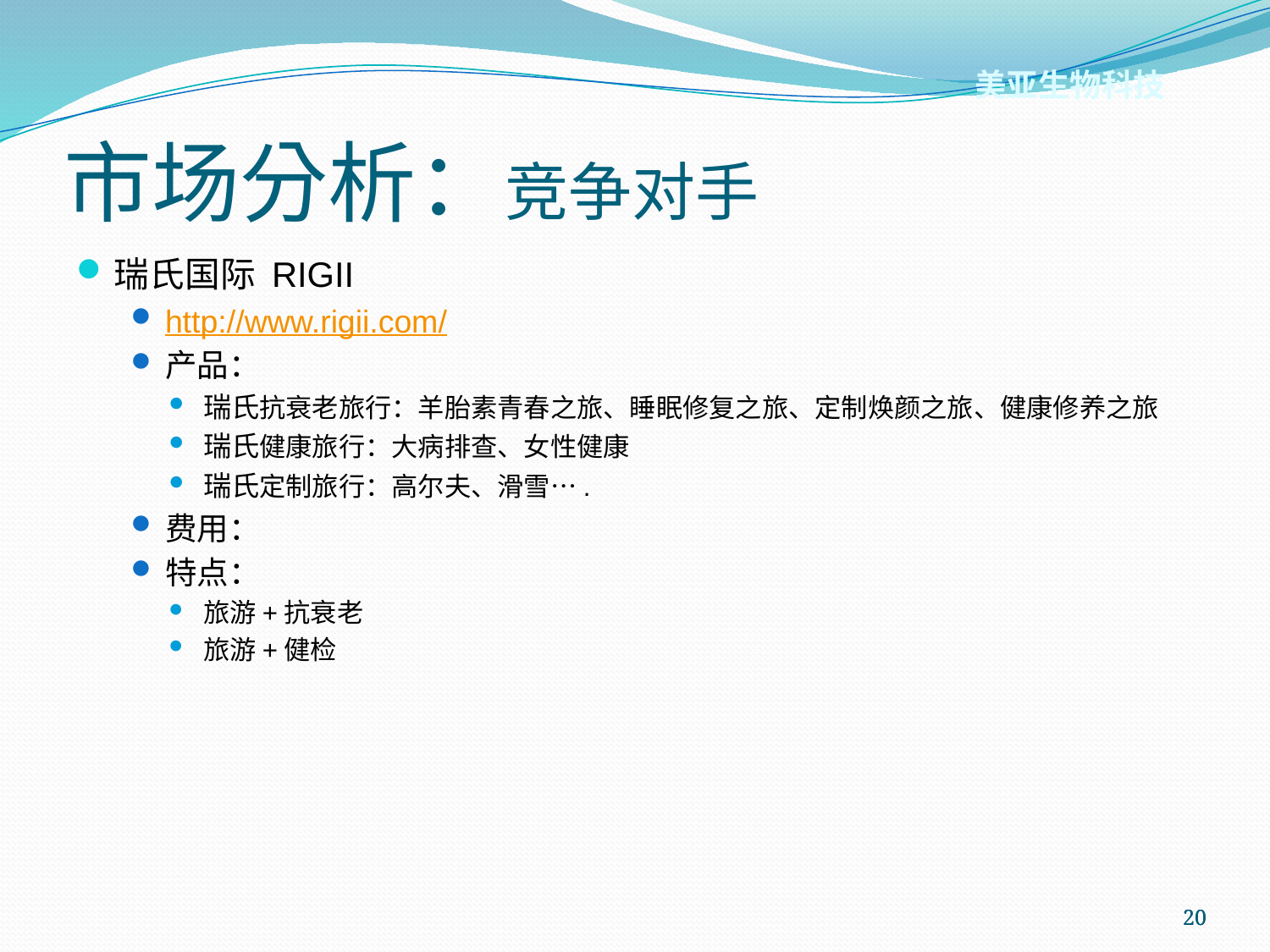

市场分析：竞争对手
美亚生物科技
瑞氏国际 RIGII
http://www.rigii.com/
产品：
瑞氏抗衰老旅行：羊胎素青春之旅、睡眠修复之旅、定制焕颜之旅、健康修养之旅
瑞氏健康旅行：大病排查、女性健康
瑞氏定制旅行：高尔夫、滑雪….
费用：
特点：
旅游+抗衰老
旅游+健检
20
20